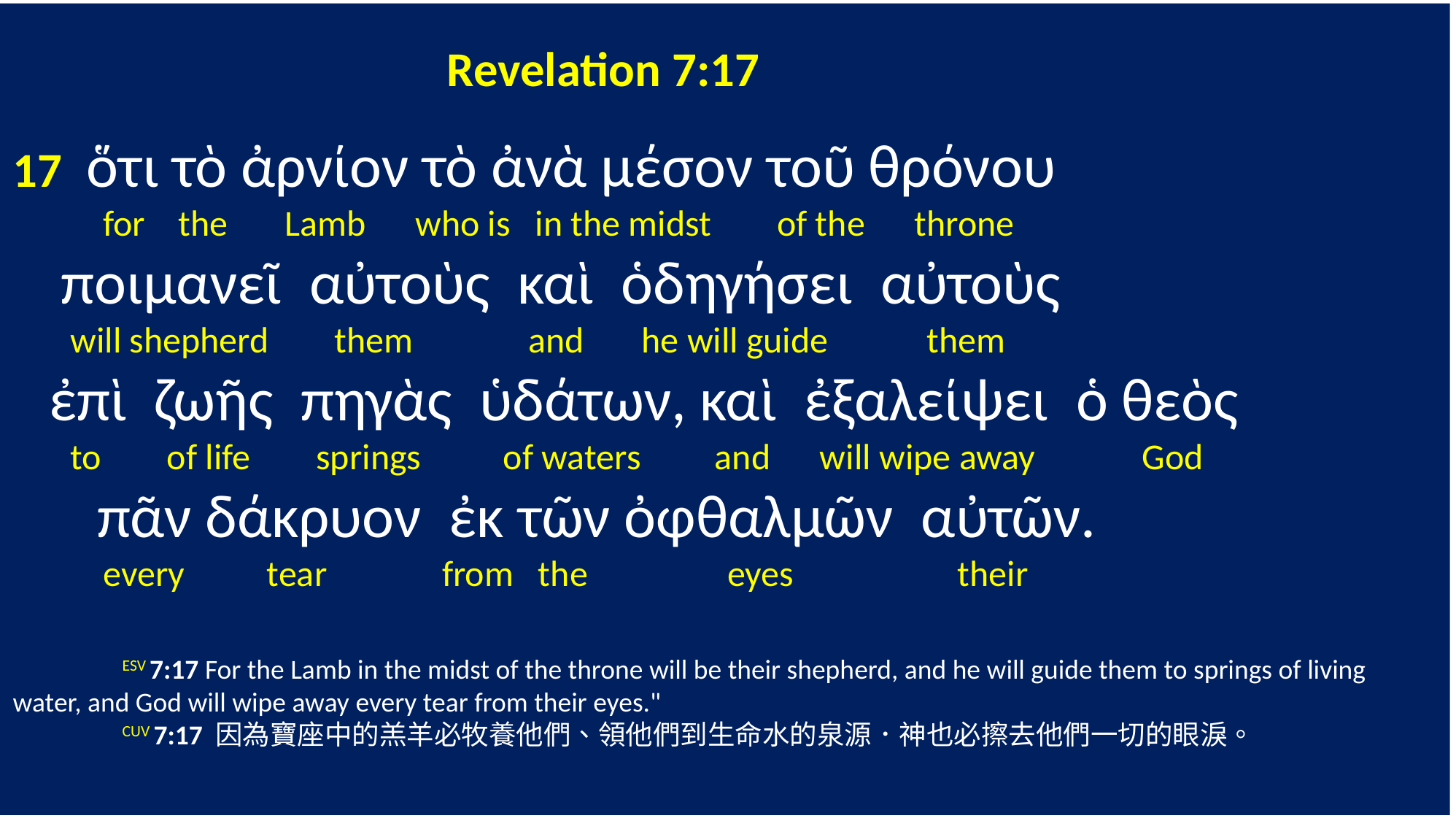

Revelation 7:17

17  ὅτι τὸ ἀρνίον τὸ ἀνὰ μέσον τοῦ θρόνου
           for    the       Lamb      who is   in the midst        of the      throne
    ποιμανεῖ  αὐτοὺς  καὶ  ὁδηγήσει  αὐτοὺς
       will shepherd        them              and       he will guide            them
   ἐπὶ  ζωῆς  πηγὰς  ὑδάτων, καὶ  ἐξαλείψει  ὁ θεὸς
       to        of life        springs          of waters         and      will wipe away             God
       πᾶν δάκρυον  ἐκ τῶν ὀφθαλμῶν  αὐτῶν.
           every          tear              from   the                 eyes                    their

	ESV 7:17 For the Lamb in the midst of the throne will be their shepherd, and he will guide them to springs of living water, and God will wipe away every tear from their eyes."
	CUV 7:17 因為寶座中的羔羊必牧養他們、領他們到生命水的泉源．神也必擦去他們一切的眼淚。